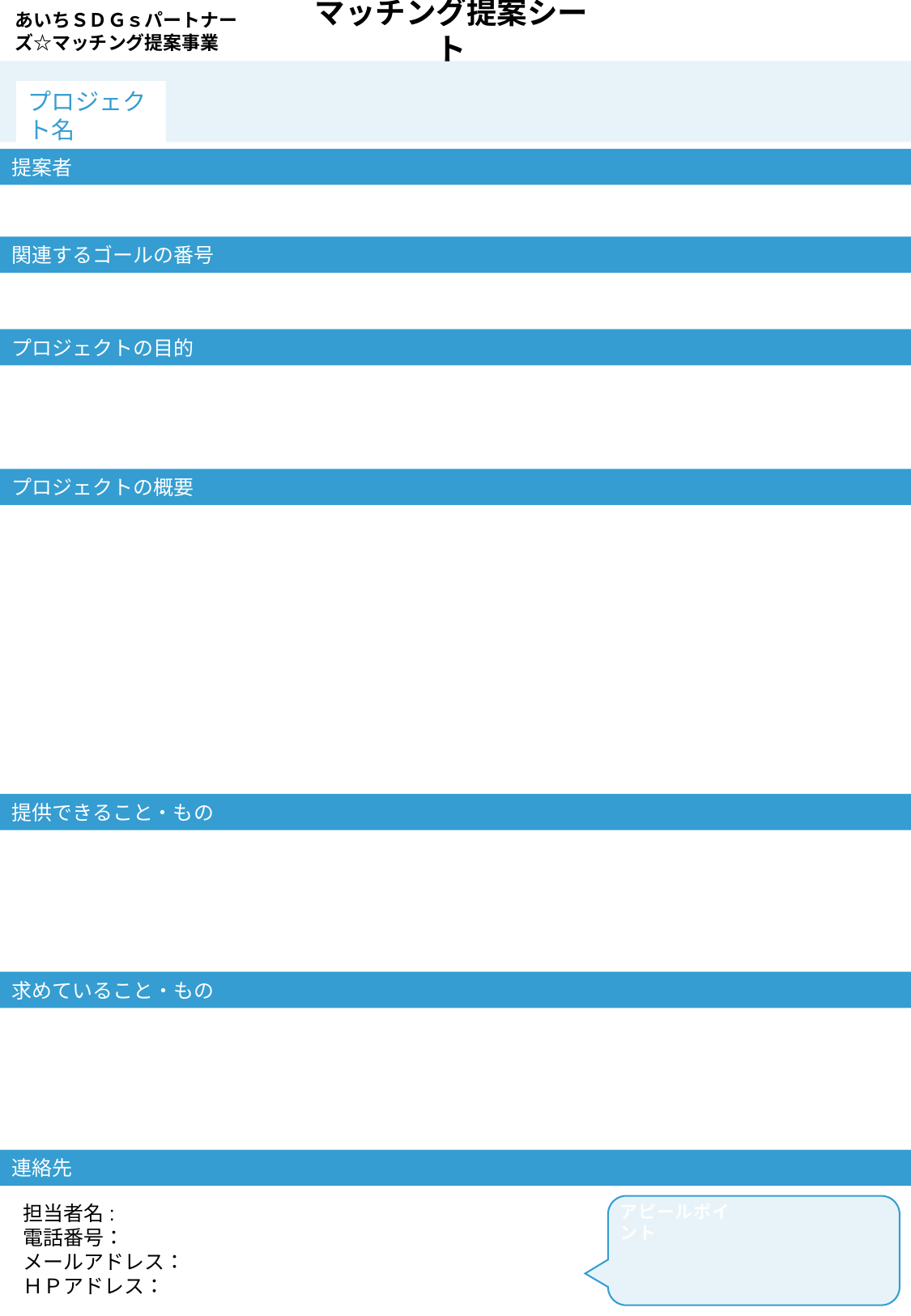

マッチング提案シート
あいちＳＤＧｓパートナーズ☆マッチング提案事業

プロジェクト名
提案者
関連するゴールの番号
プロジェクトの目的
プロジェクトの概要
提供できること・もの
求めていること・もの
連絡先
担当者名:
電話番号：
メールアドレス：
ＨＰアドレス：
アピールポイント